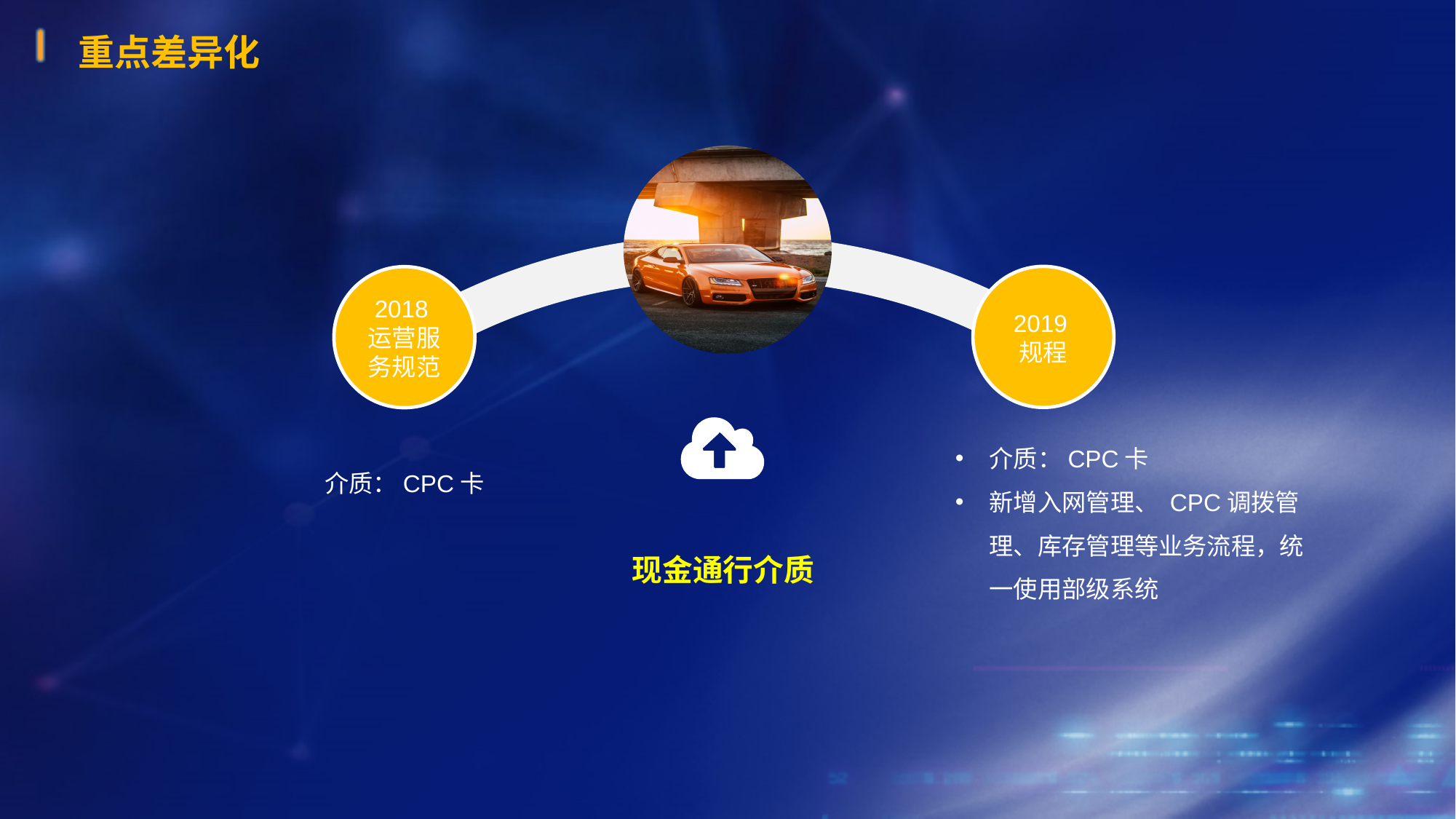

重点差异化

2019规程
2018运营服务规范

介质：CPC卡
新增入网管理、 CPC调拨管理、库存管理等业务流程，统一使用部级系统
介质：CPC卡
现金通行介质